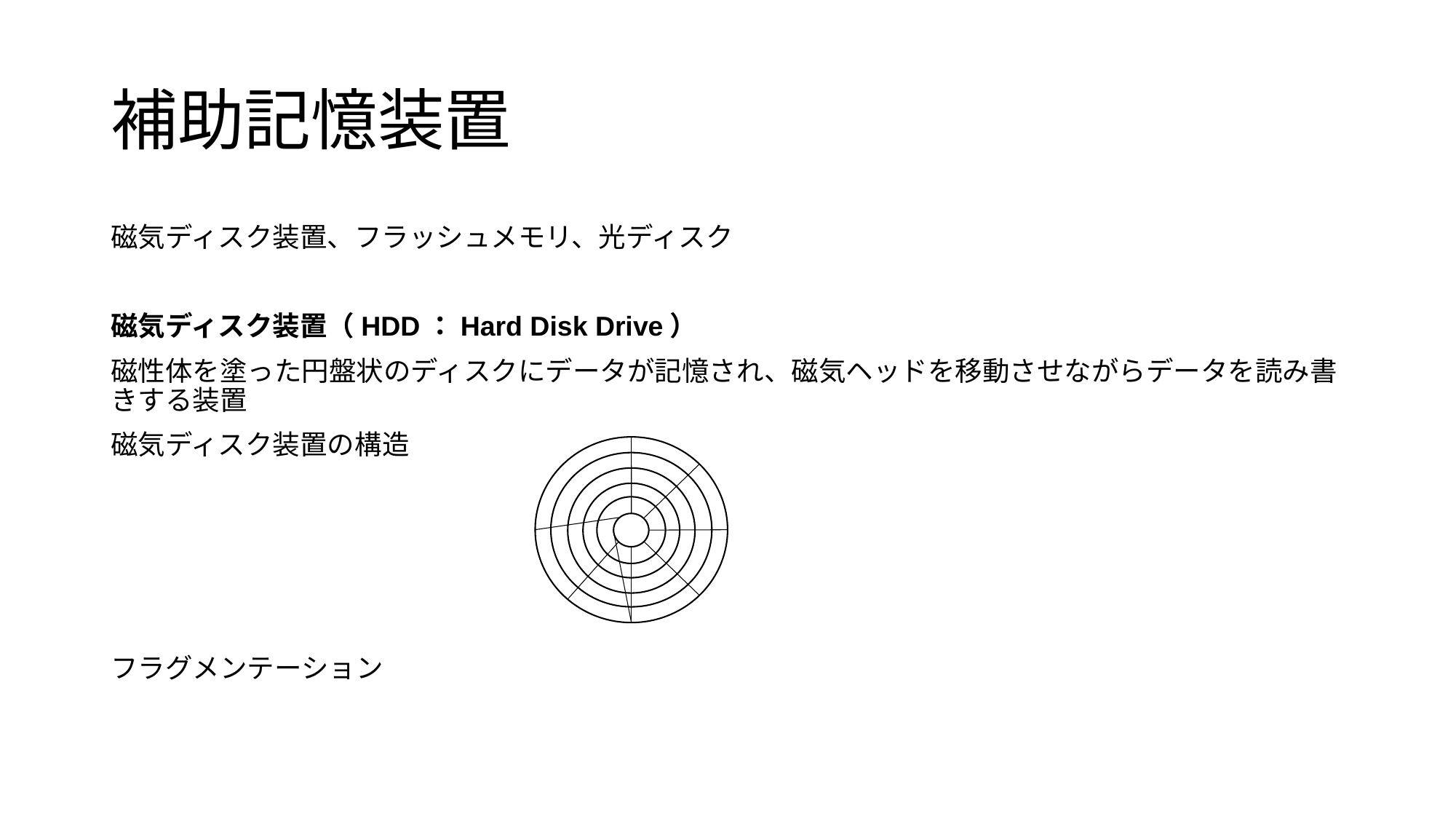

# 補助記憶装置
磁気ディスク装置、フラッシュメモリ、光ディスク

磁気ディスク装置（HDD：Hard Disk Drive）
磁性体を塗った円盤状のディスクにデータが記憶され、磁気ヘッドを移動させながらデータを読み書きする装置
磁気ディスク装置の構造

フラグメンテーション